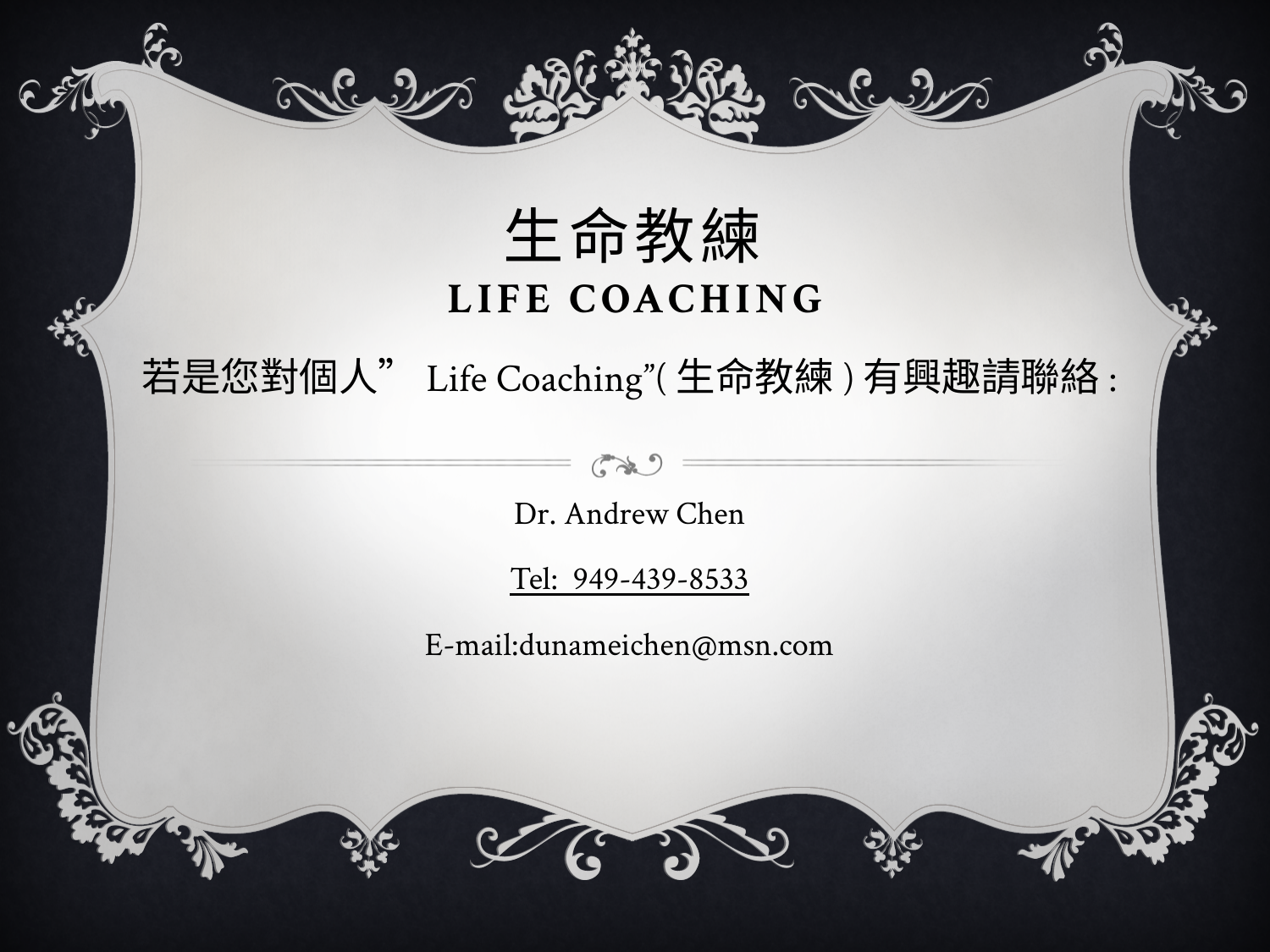

# 生命教練 Life coaching

若是您對個人”Life Coaching”(生命教練)有興趣請聯絡:

Dr. Andrew Chen
Tel:  949-439-8533
E-mail:dunameichen@msn.com